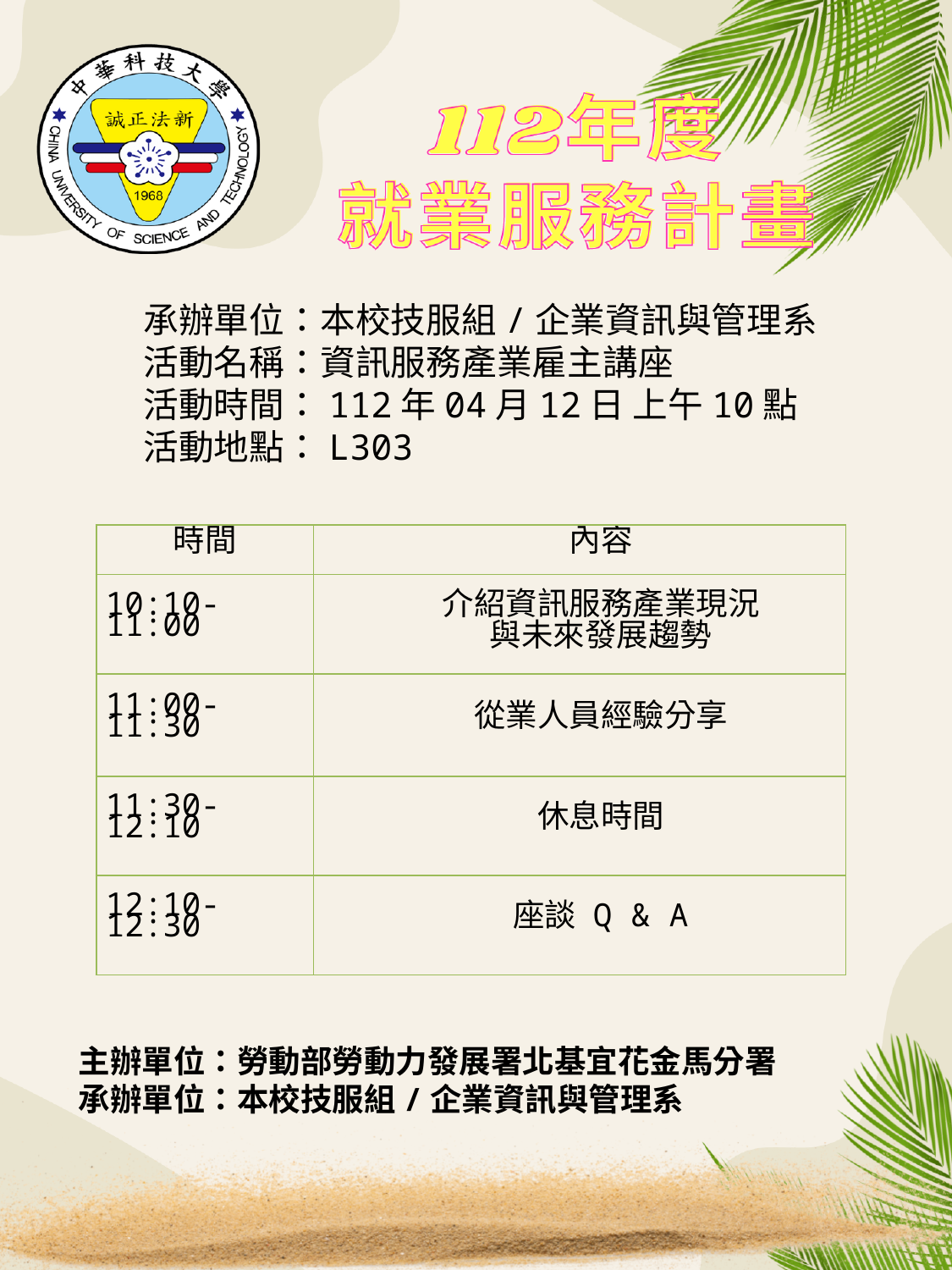

承辦單位：本校技服組/企業資訊與管理系
活動名稱：資訊服務產業雇主講座
活動時間：112年04月12日 上午10點
活動地點：L303
| 時間 | 內容 |
| --- | --- |
| 10:10-11:00 | 介紹資訊服務產業現況 與未來發展趨勢 |
| 11:00-11:30 | 從業人員經驗分享 |
| 11:30-12:10 | 休息時間 |
| 12:10-12:30 | 座談 Q & A |
主辦單位：勞動部勞動力發展署北基宜花金馬分署
承辦單位：本校技服組/企業資訊與管理系